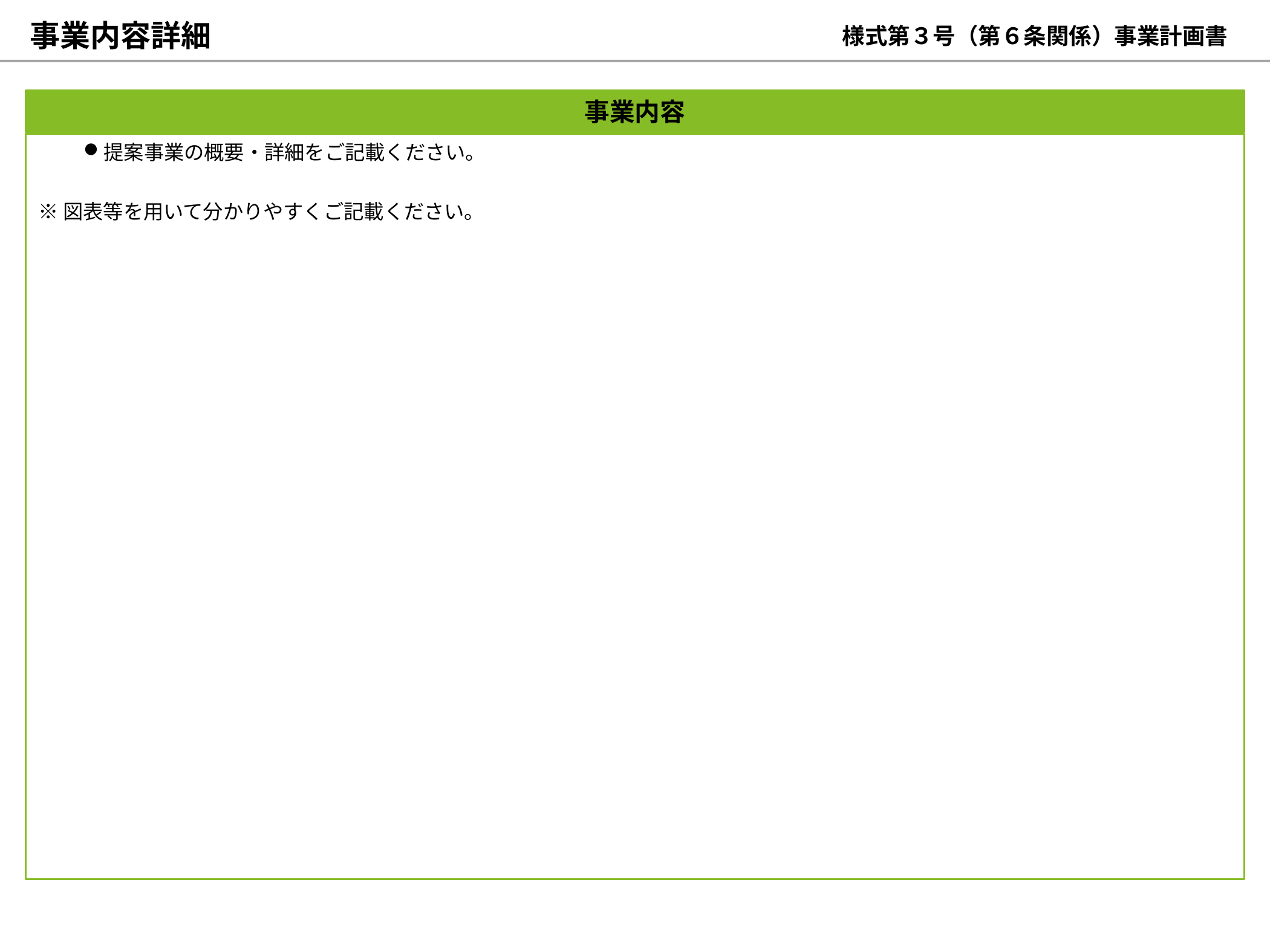

事業内容詳細
様式第３号（第６条関係）事業計画書

事業内容

提案事業の概要・詳細をご記載ください。

※図表等を用いて分かりやすくご記載ください。